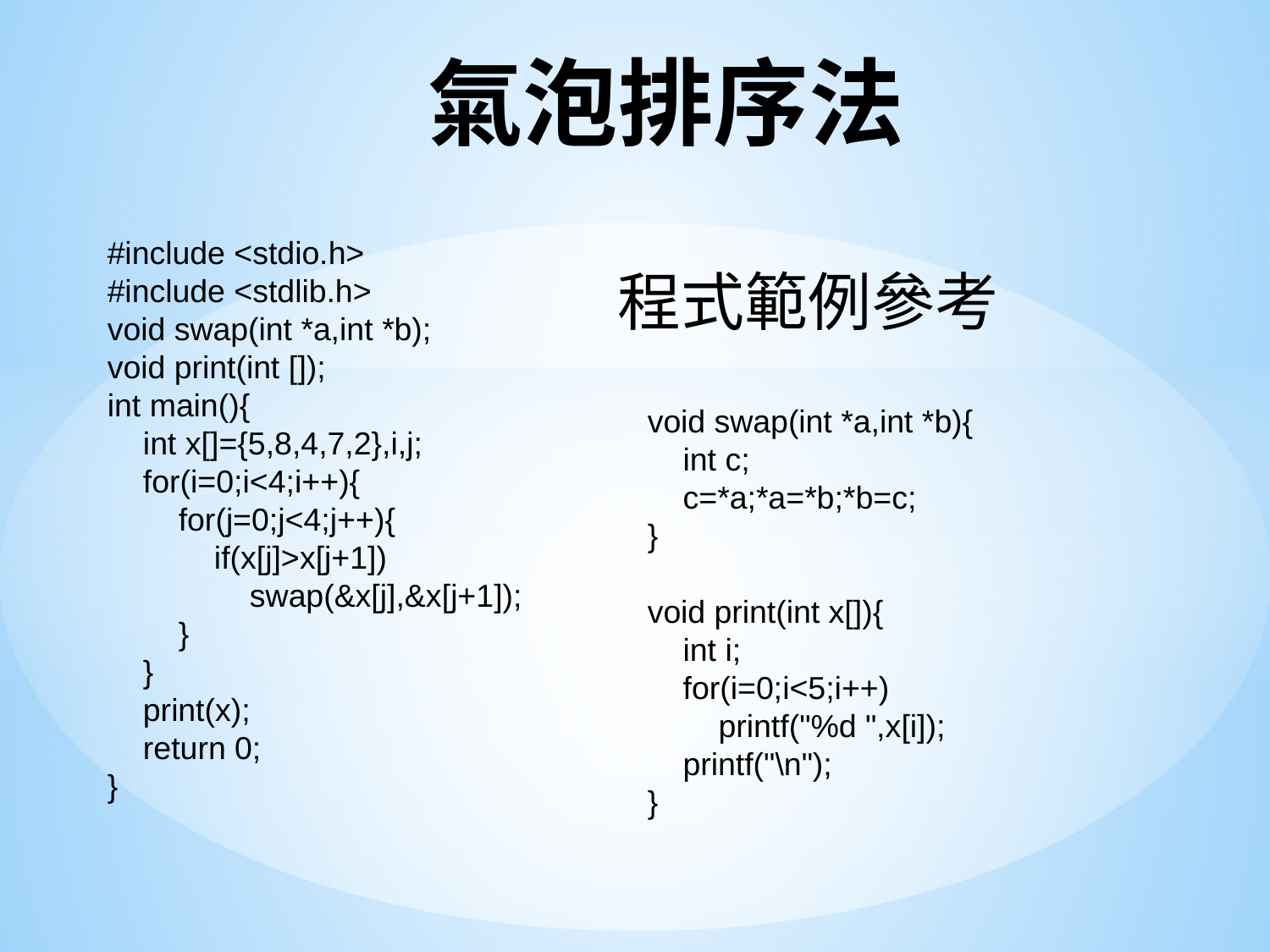

# 氣泡排序法
#include <stdio.h>
#include <stdlib.h>
void swap(int *a,int *b);
void print(int []);
int main(){
    int x[]={5,8,4,7,2},i,j;
    for(i=0;i<4;i++){
        for(j=0;j<4;j++){
            if(x[j]>x[j+1])
                swap(&x[j],&x[j+1]);
        }
    }
    print(x);
    return 0;
}

程式範例參考
void swap(int *a,int *b){
    int c;
    c=*a;*a=*b;*b=c;
}

void print(int x[]){
    int i;
    for(i=0;i<5;i++)
        printf("%d ",x[i]);
    printf("\n");
}